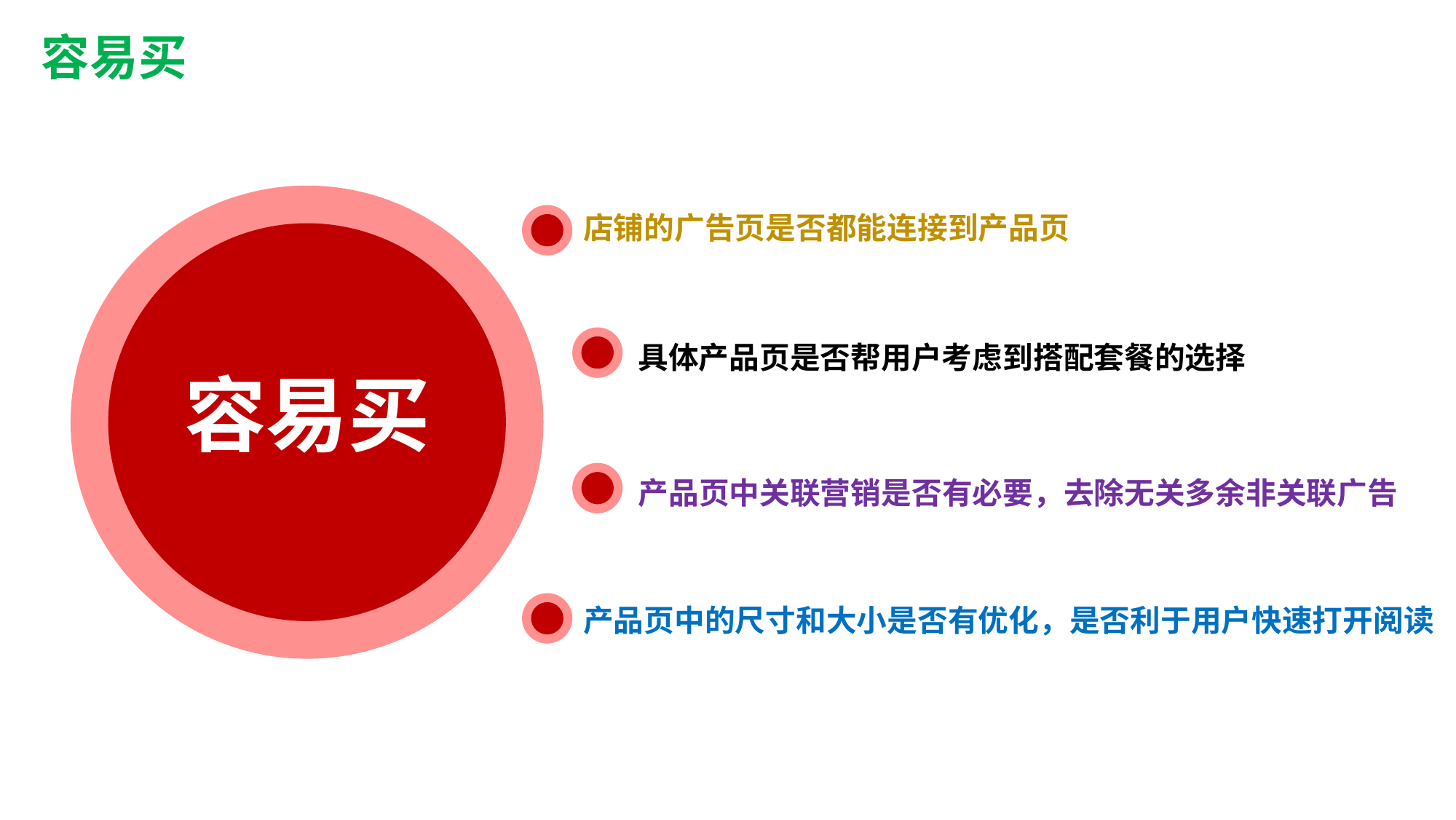

容易买

店铺的广告页是否都能连接到产品页

具体产品页是否帮用户考虑到搭配套餐的选择

产品页中关联营销是否有必要，去除无关多余非关联广告

产品页中的尺寸和大小是否有优化，是否利于用户快速打开阅读

容易买